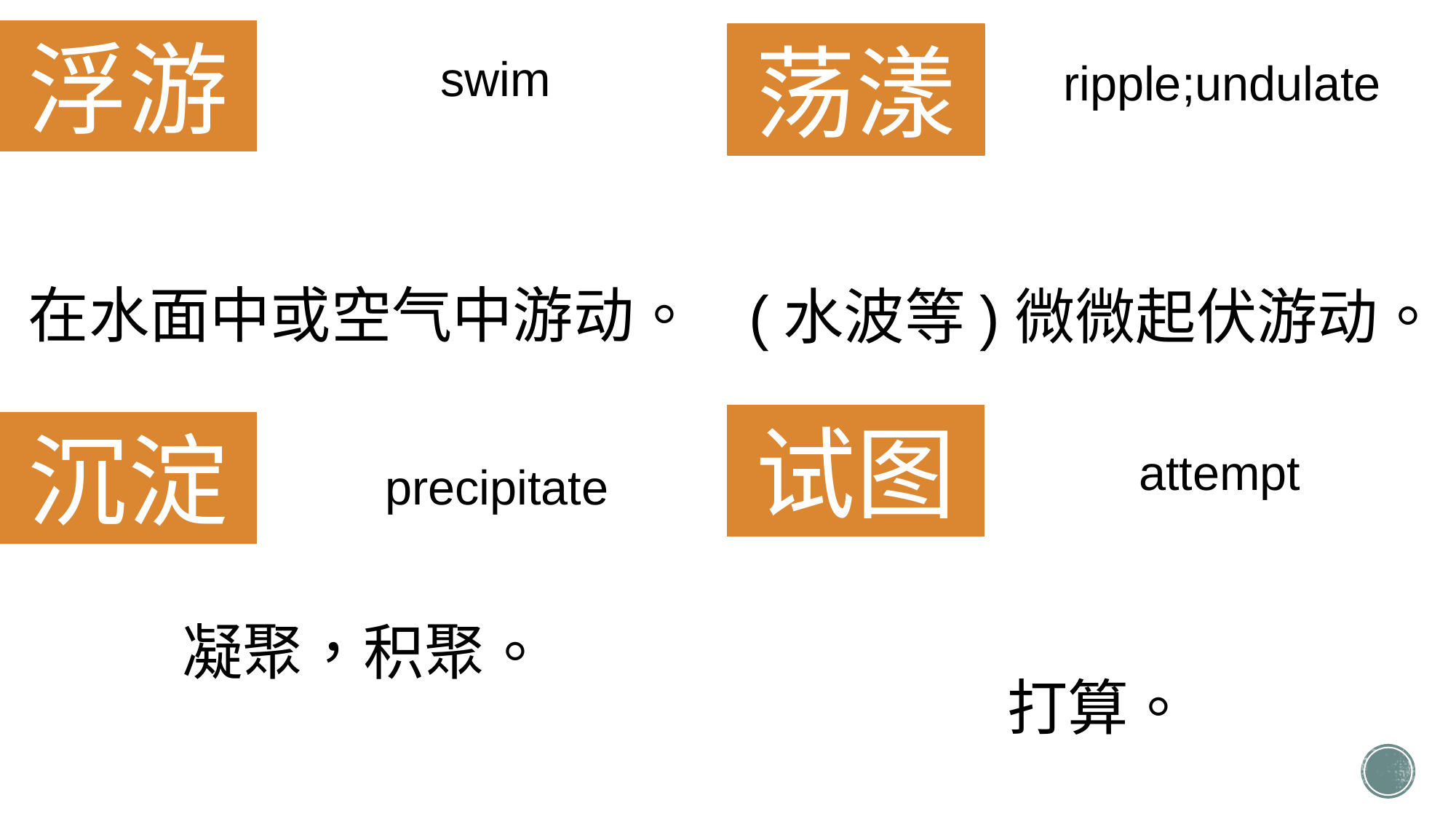

浮游
荡漾
swim
ripple;undulate
在水面中或空气中游动。
(水波等)微微起伏游动。
试图
沉淀
attempt
precipitate
凝聚，积聚。
打算。